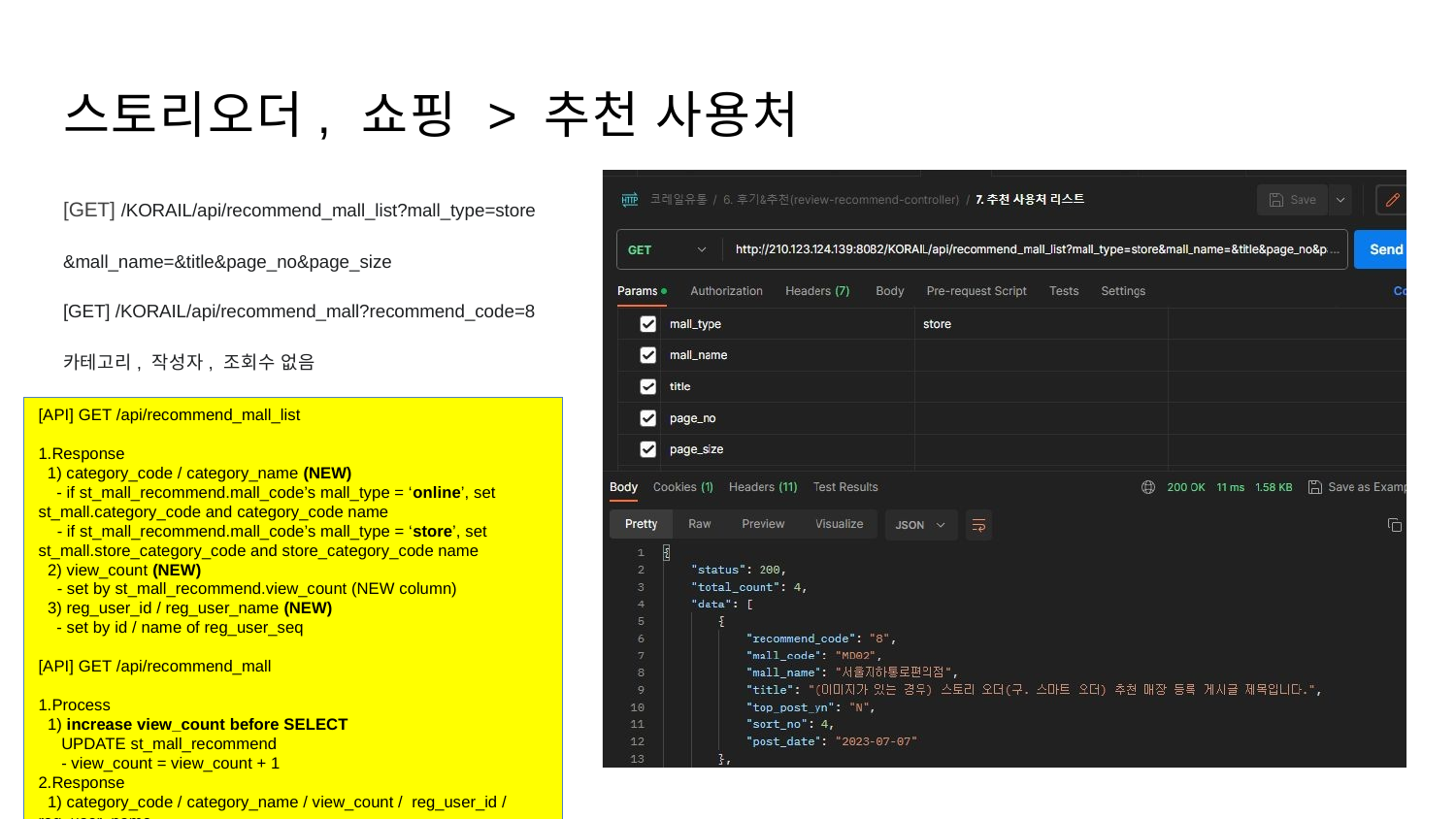

스토리오더, 쇼핑 > 추천 사용처

[GET] /KORAIL/api/recommend_mall_list?mall_type=store

&mall_name=&title&page_no&page_size

[GET] /KORAIL/api/recommend_mall?recommend_code=8

카테고리, 작성자, 조회수 없음
[API] GET /api/recommend_mall_list

1.Response
  1) category_code / category_name (NEW)
    - if st_mall_recommend.mall_code’s mall_type = ‘online’, set st_mall.category_code and category_code name
    - if st_mall_recommend.mall_code’s mall_type = ‘store’, set st_mall.store_category_code and store_category_code name
  2) view_count (NEW)
    - set by st_mall_recommend.view_count (NEW column)
  3) reg_user_id / reg_user_name (NEW)
    - set by id / name of reg_user_seq

[API] GET /api/recommend_mall

1.Process
  1) increase view_count before SELECT
     UPDATE st_mall_recommend
     - view_count = view_count + 1
2.Response
  1) category_code / category_name / view_count /  reg_user_id / reg_user_name
    - same with [API] GET /api/recommend_mall_list